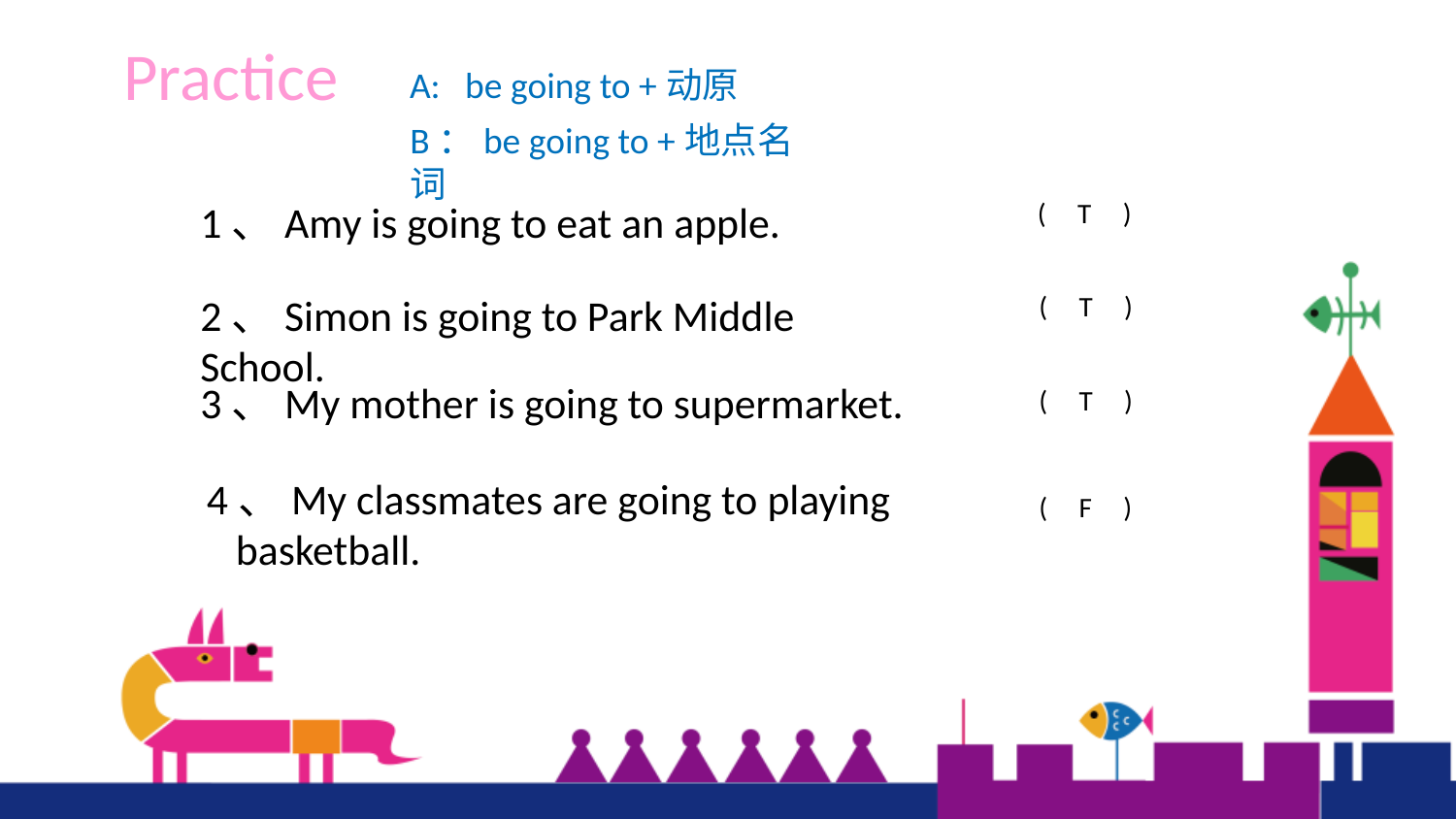

Practice
A:   be going to +动原
B：be going to +地点名词
1、Amy is going to eat an apple.
(     T     )
2、Simon is going to Park Middle School.
(     T     )
3、My mother is going to supermarket.
(     T     )
4、My classmates are going to playing      basketball.
(     F     )